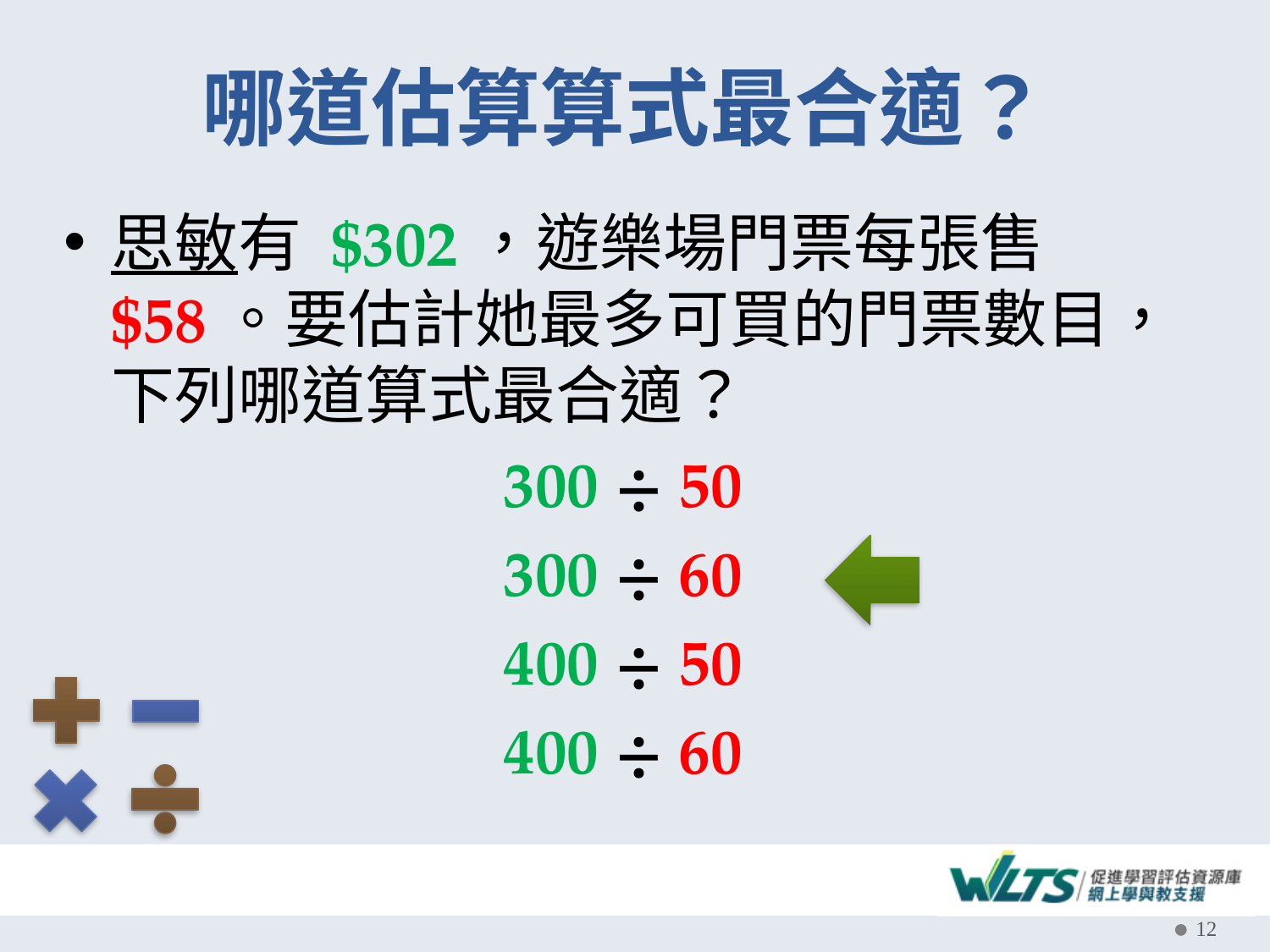

# 哪道估算算式最合適？
思敏有 $302，遊樂場門票每張售 $58。要估計她最多可買的門票數目，下列哪道算式最合適？
300 ÷ 50
300 ÷ 60
400 ÷ 50
400 ÷ 60

12